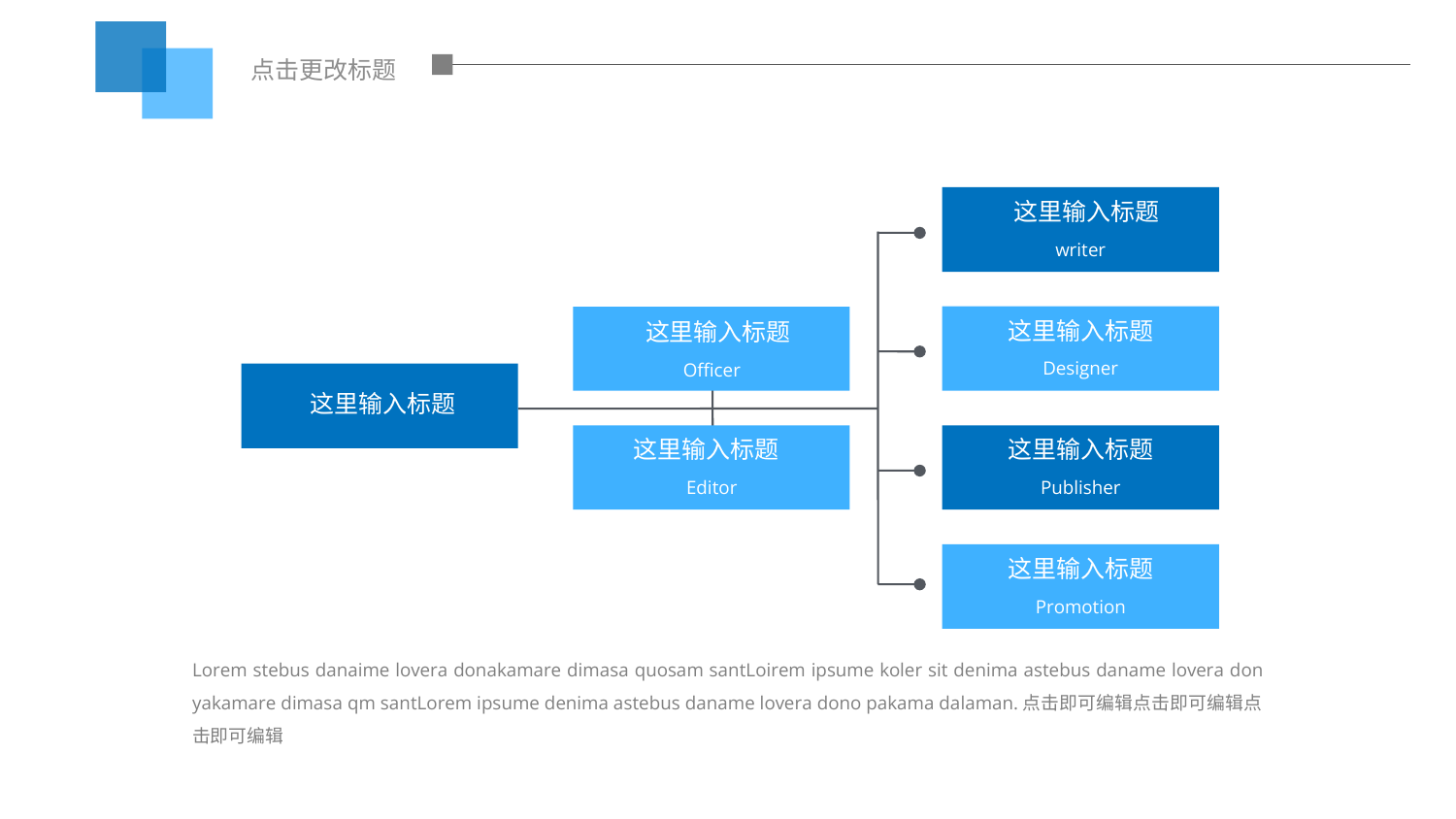

点击更改标题

这里输入标题
writer

这里输入标题
Designer

这里输入标题
Officer

这里输入标题

这里输入标题
Editor

这里输入标题
Publisher

这里输入标题
Promotion

Lorem stebus danaime lovera donakamare dimasa quosam santLoirem ipsume koler sit denima astebus daname lovera don yakamare dimasa qm santLorem ipsume denima astebus daname lovera dono pakama dalaman.点击即可编辑点击即可编辑点击即可编辑